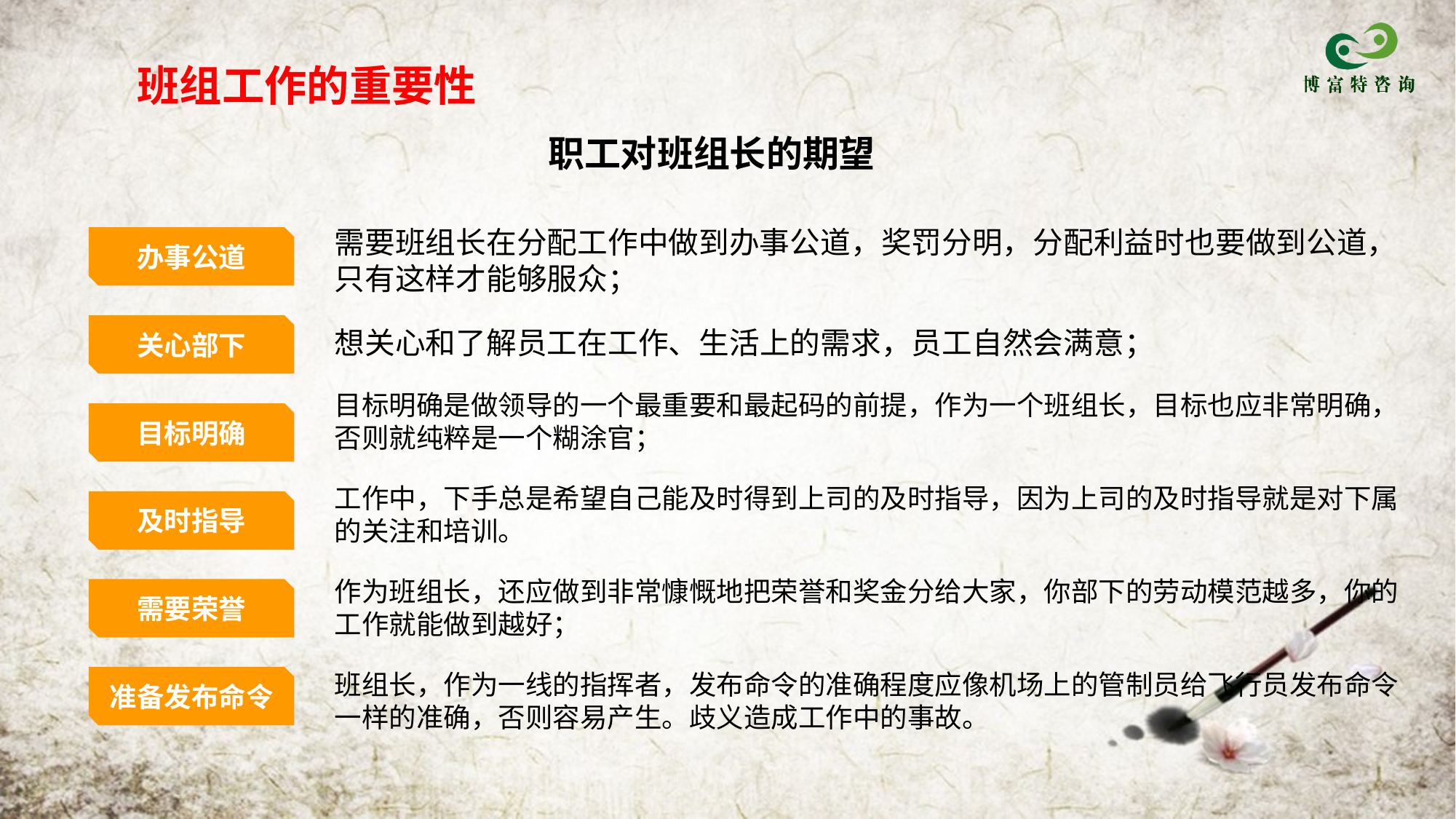

班组工作的重要性
职工对班组长的期望
需要班组长在分配工作中做到办事公道，奖罚分明，分配利益时也要做到公道，只有这样才能够服众；
办事公道
关心部下
想关心和了解员工在工作、生活上的需求，员工自然会满意；
目标明确是做领导的一个最重要和最起码的前提，作为一个班组长，目标也应非常明确，否则就纯粹是一个糊涂官；
目标明确
工作中，下手总是希望自己能及时得到上司的及时指导，因为上司的及时指导就是对下属的关注和培训。
及时指导
作为班组长，还应做到非常慷慨地把荣誉和奖金分给大家，你部下的劳动模范越多，你的工作就能做到越好；
需要荣誉
班组长，作为一线的指挥者，发布命令的准确程度应像机场上的管制员给飞行员发布命令一样的准确，否则容易产生。歧义造成工作中的事故。
准备发布命令